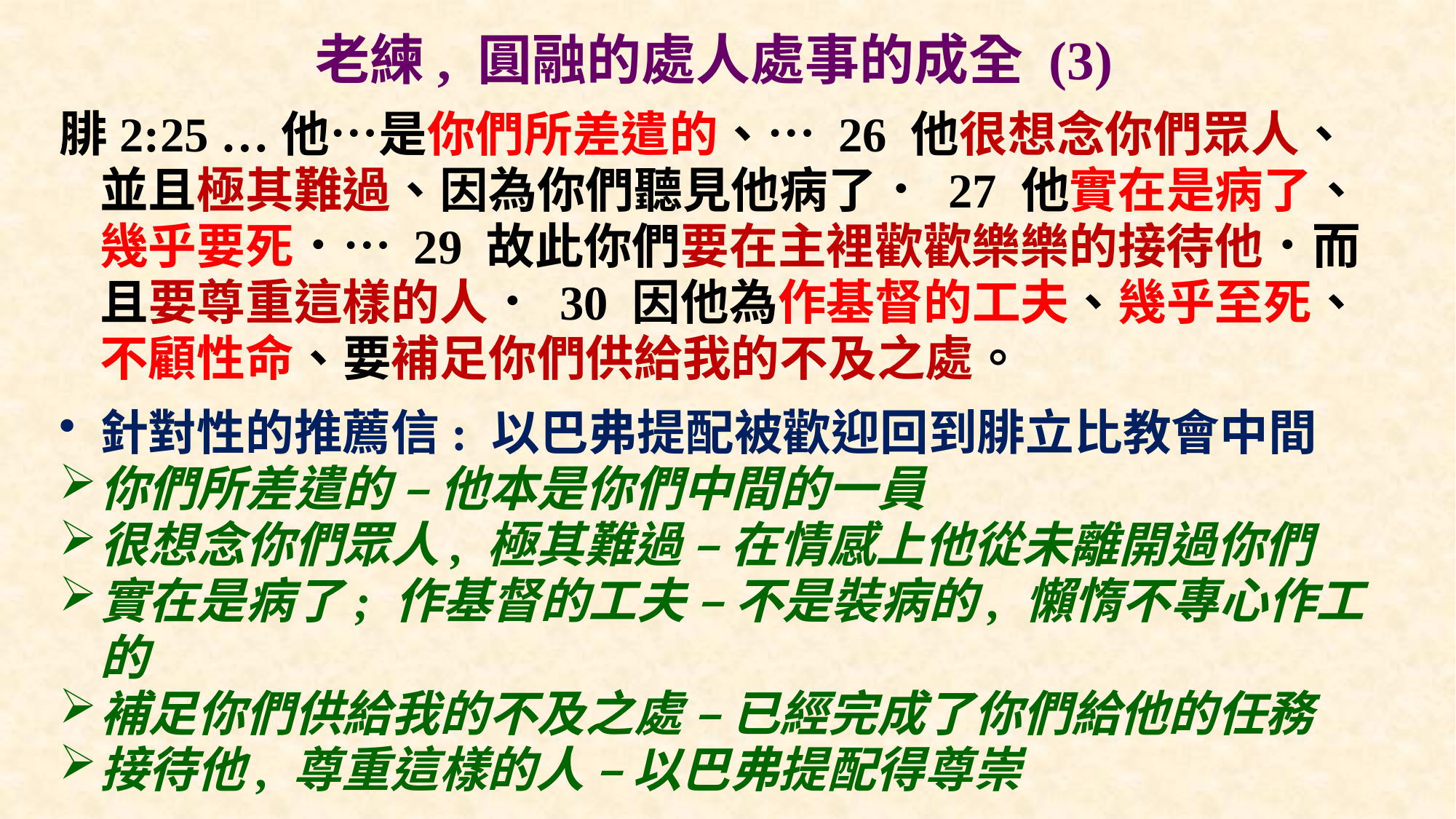

# 老練, 圓融的處人處事的成全 (3)
腓2:25 …他…是你們所差遣的、… 26 他很想念你們眾人、並且極其難過、因為你們聽見他病了． 27 他實在是病了、幾乎要死．… 29 故此你們要在主裡歡歡樂樂的接待他．而且要尊重這樣的人． 30 因他為作基督的工夫、幾乎至死、不顧性命、要補足你們供給我的不及之處。
針對性的推薦信: 以巴弗提配被歡迎回到腓立比教會中間
你們所差遣的 – 他本是你們中間的一員
很想念你們眾人, 極其難過 – 在情感上他從未離開過你們
實在是病了; 作基督的工夫 – 不是裝病的, 懶惰不專心作工的
補足你們供給我的不及之處 – 已經完成了你們給他的任務
接待他, 尊重這樣的人 – 以巴弗提配得尊崇